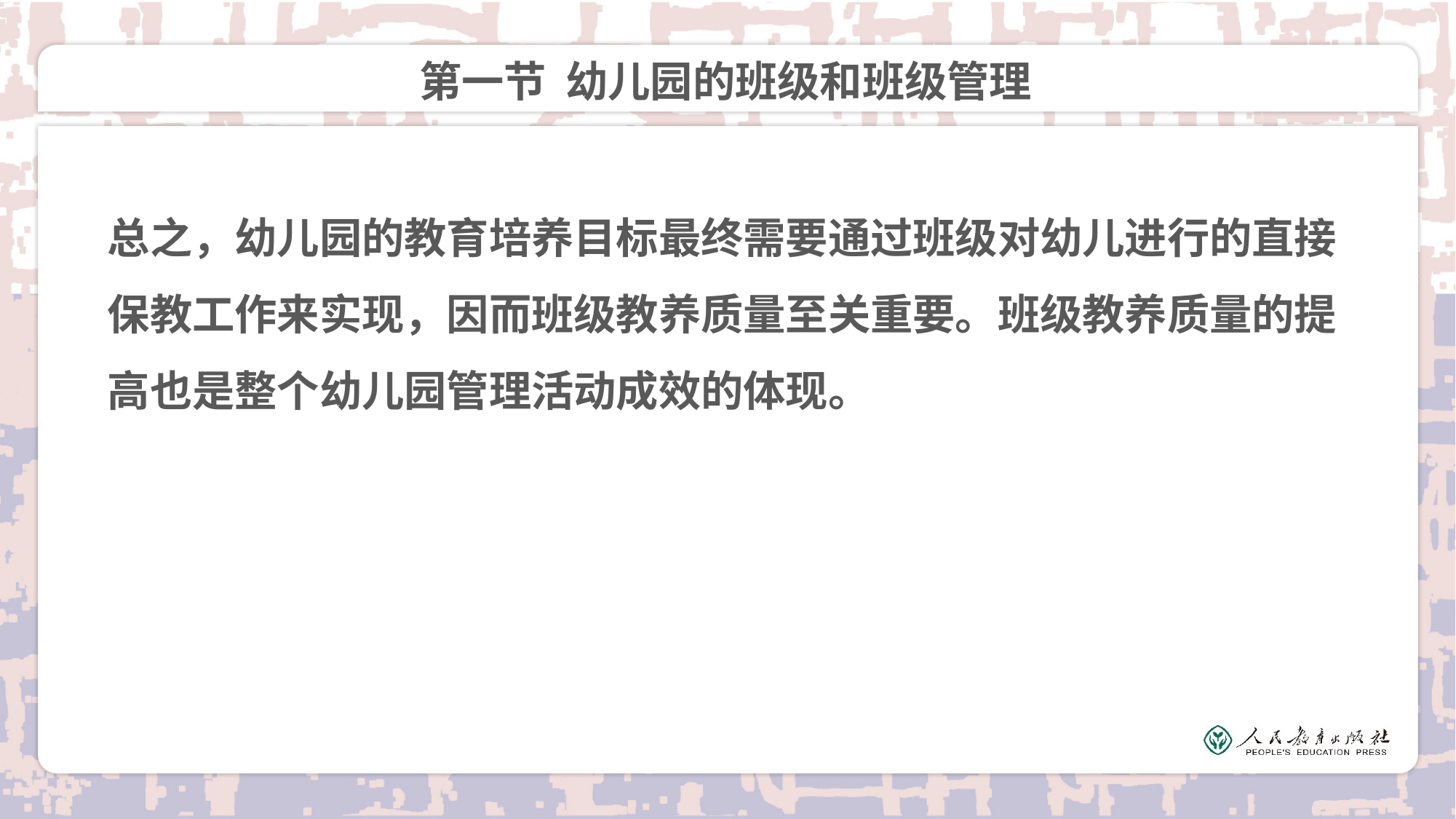

# 第一节  幼儿园的班级和班级管理
总之，幼儿园的教育培养目标最终需要通过班级对幼儿进行的直接保教工作来实现，因而班级教养质量至关重要。班级教养质量的提高也是整个幼儿园管理活动成效的体现。